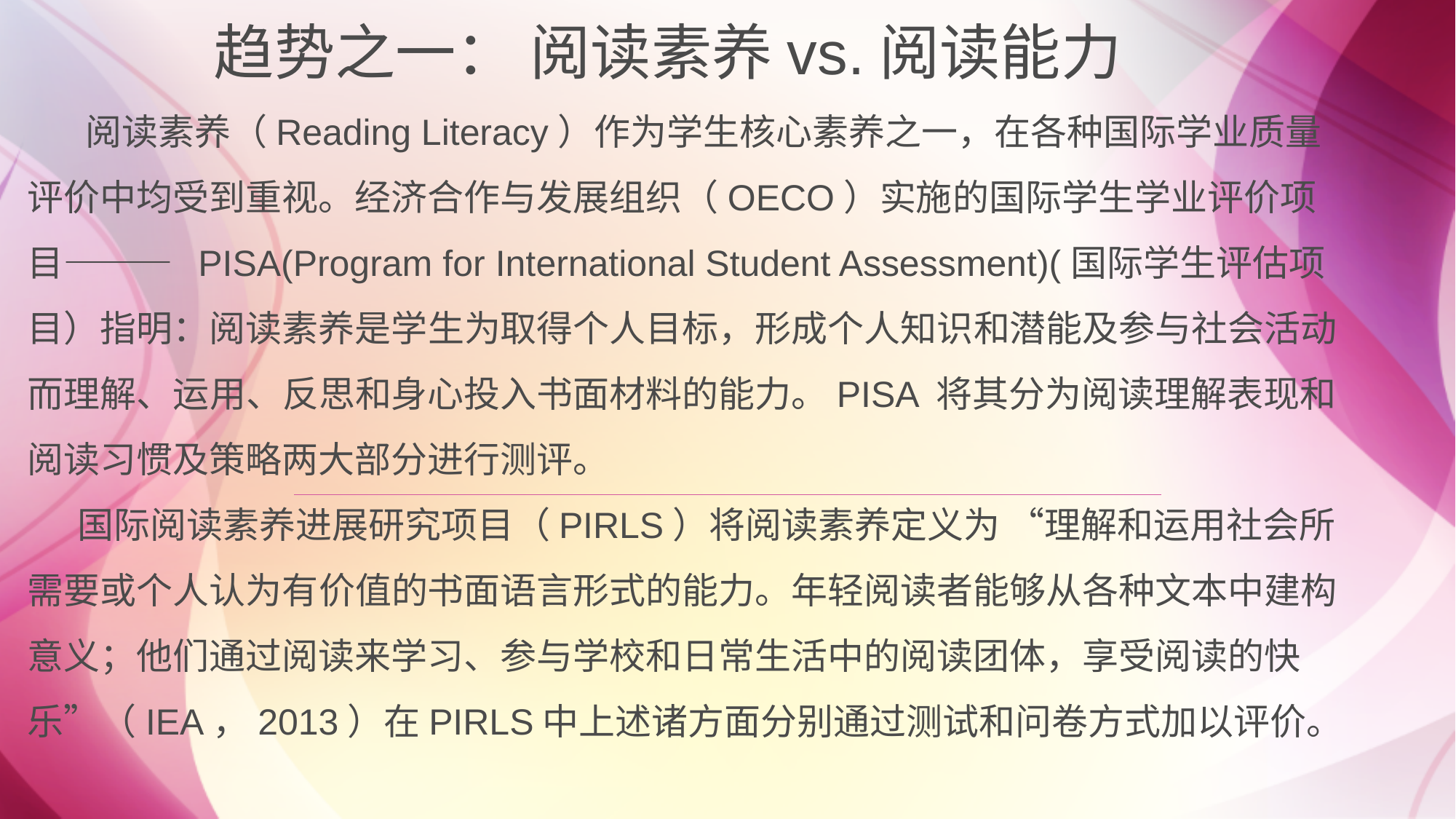

趋势之一： 阅读素养vs.阅读能力
      阅读素养（Reading Literacy）作为学生核心素养之一，在各种国际学业质量评价中均受到重视。经济合作与发展组织（OECO）实施的国际学生学业评价项目———  PISA(Program for International Student Assessment)(国际学生评估项目）指明：阅读素养是学生为取得个人目标，形成个人知识和潜能及参与社会活动而理解、运用、反思和身心投入书面材料的能力。PISA 将其分为阅读理解表现和阅读习惯及策略两大部分进行测评。
     国际阅读素养进展研究项目（PIRLS）将阅读素养定义为 “理解和运用社会所需要或个人认为有价值的书面语言形式的能力。年轻阅读者能够从各种文本中建构意义；他们通过阅读来学习、参与学校和日常生活中的阅读团体，享受阅读的快乐”（IEA，2013）在PIRLS中上述诸方面分别通过测试和问卷方式加以评价。